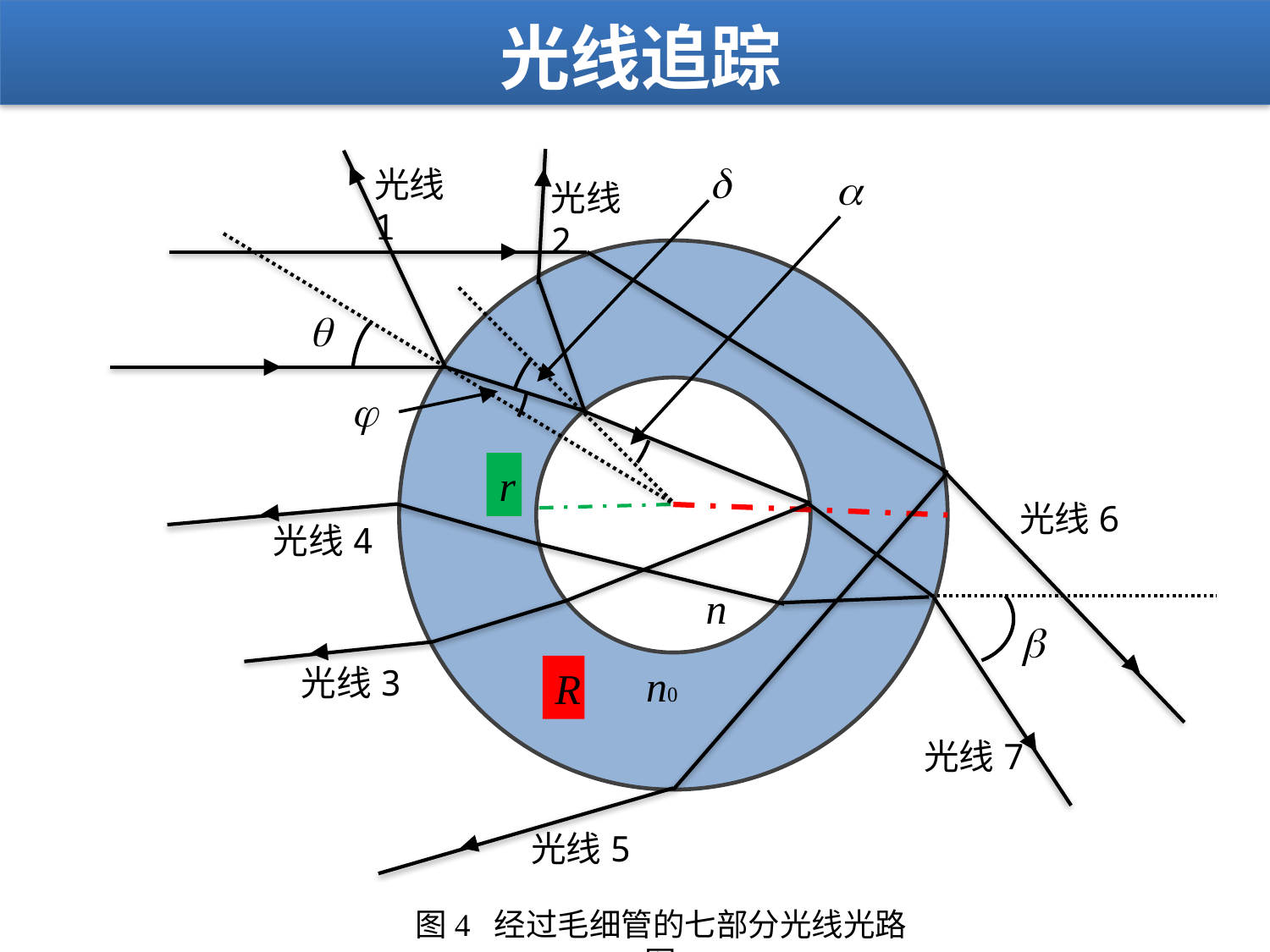

光线追踪
光线2
δ

θ

光线1
α

光线5

ϕ
光线3
r
光线6
光线4
n

β
光线7
n0
R

图4  经过毛细管的七部分光线光路图